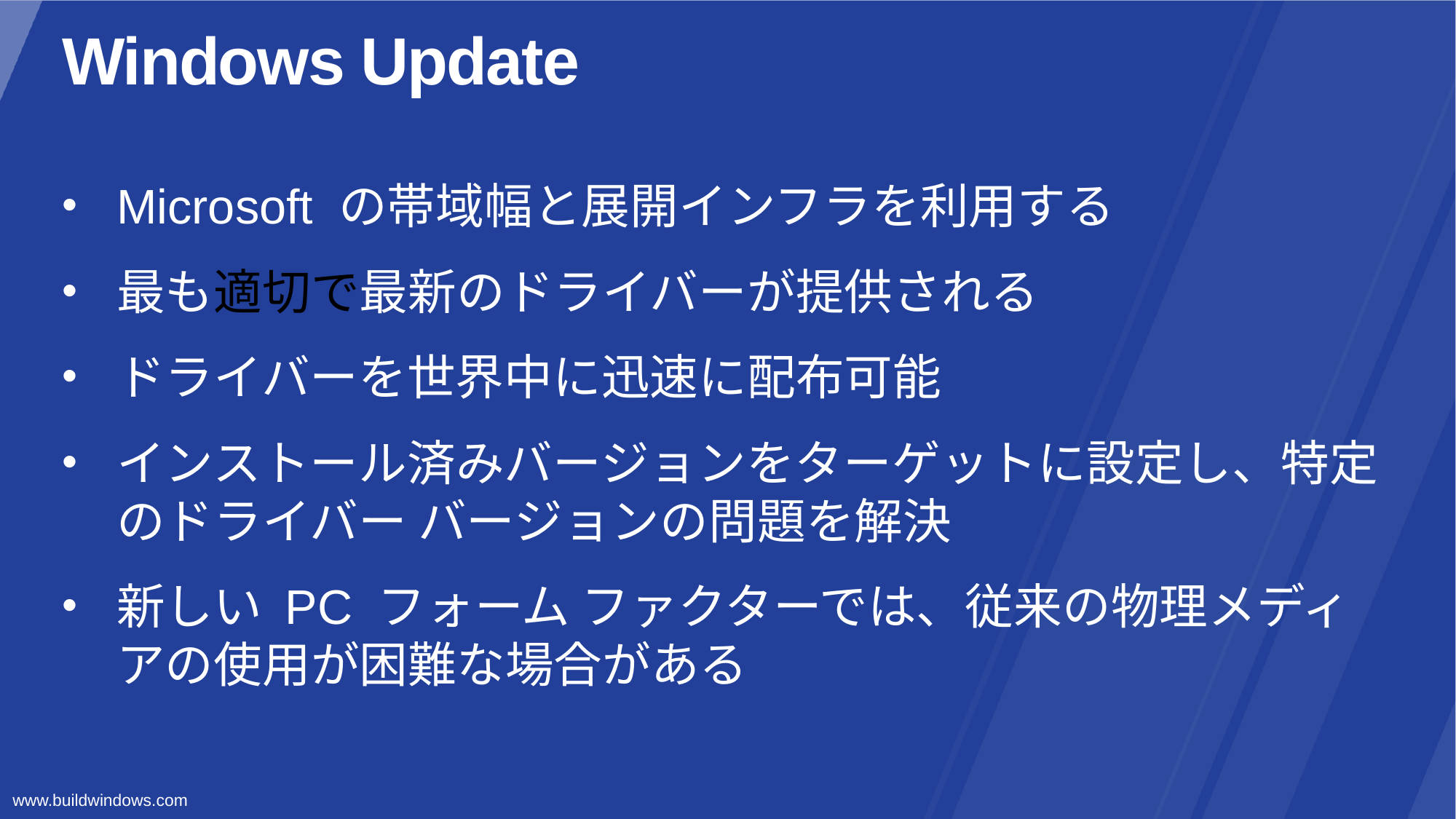

# Windows Update
Microsoft の帯域幅と展開インフラを利用する
最も適切で最新のドライバーが提供される
ドライバーを世界中に迅速に配布可能
インストール済みバージョンをターゲットに設定し、特定のドライバー バージョンの問題を解決
新しい PC フォーム ファクターでは、従来の物理メディアの使用が困難な場合がある